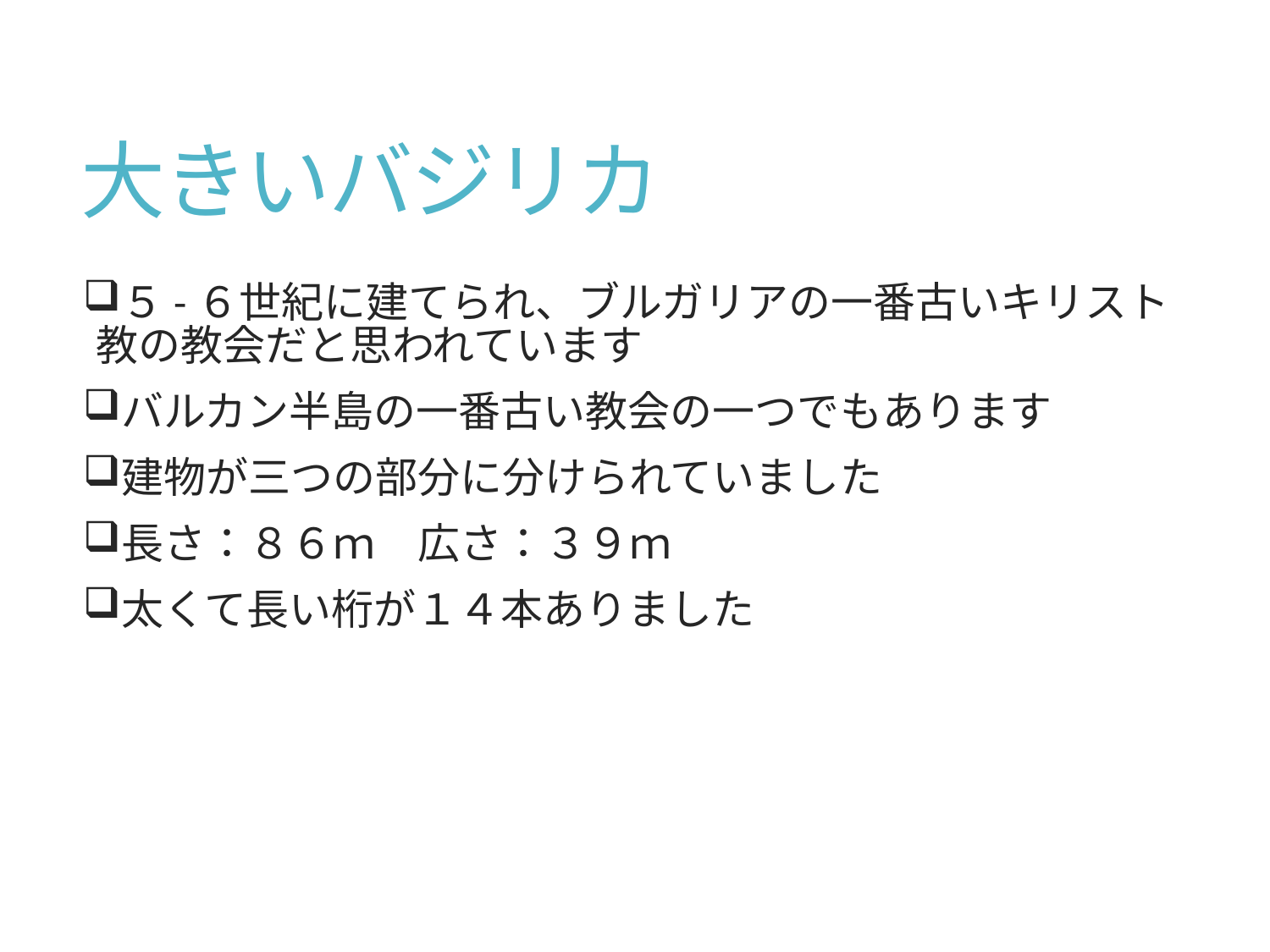

# 大きいバジリカ
５-６世紀に建てられ、ブルガリアの一番古いキリスト教の教会だと思われています
バルカン半島の一番古い教会の一つでもあります
建物が三つの部分に分けられていました
長さ：８６ｍ　広さ：３９ｍ
太くて長い桁が１４本ありました